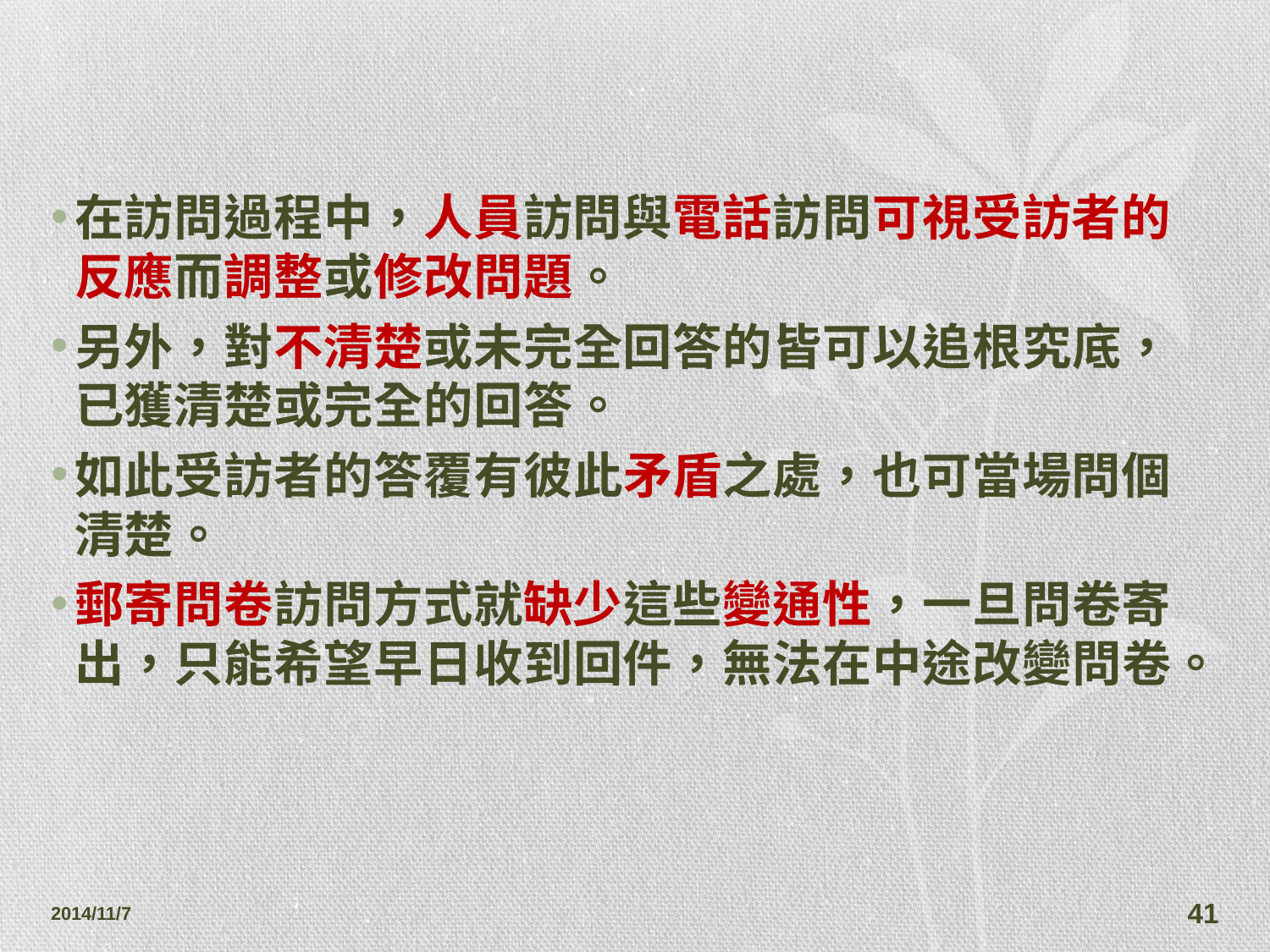

#
在訪問過程中，人員訪問與電話訪問可視受訪者的反應而調整或修改問題。
另外，對不清楚或未完全回答的皆可以追根究底，已獲清楚或完全的回答。
如此受訪者的答覆有彼此矛盾之處，也可當場問個清楚。
郵寄問卷訪問方式就缺少這些變通性，一旦問卷寄出，只能希望早日收到回件，無法在中途改變問卷。
2014/11/7
41